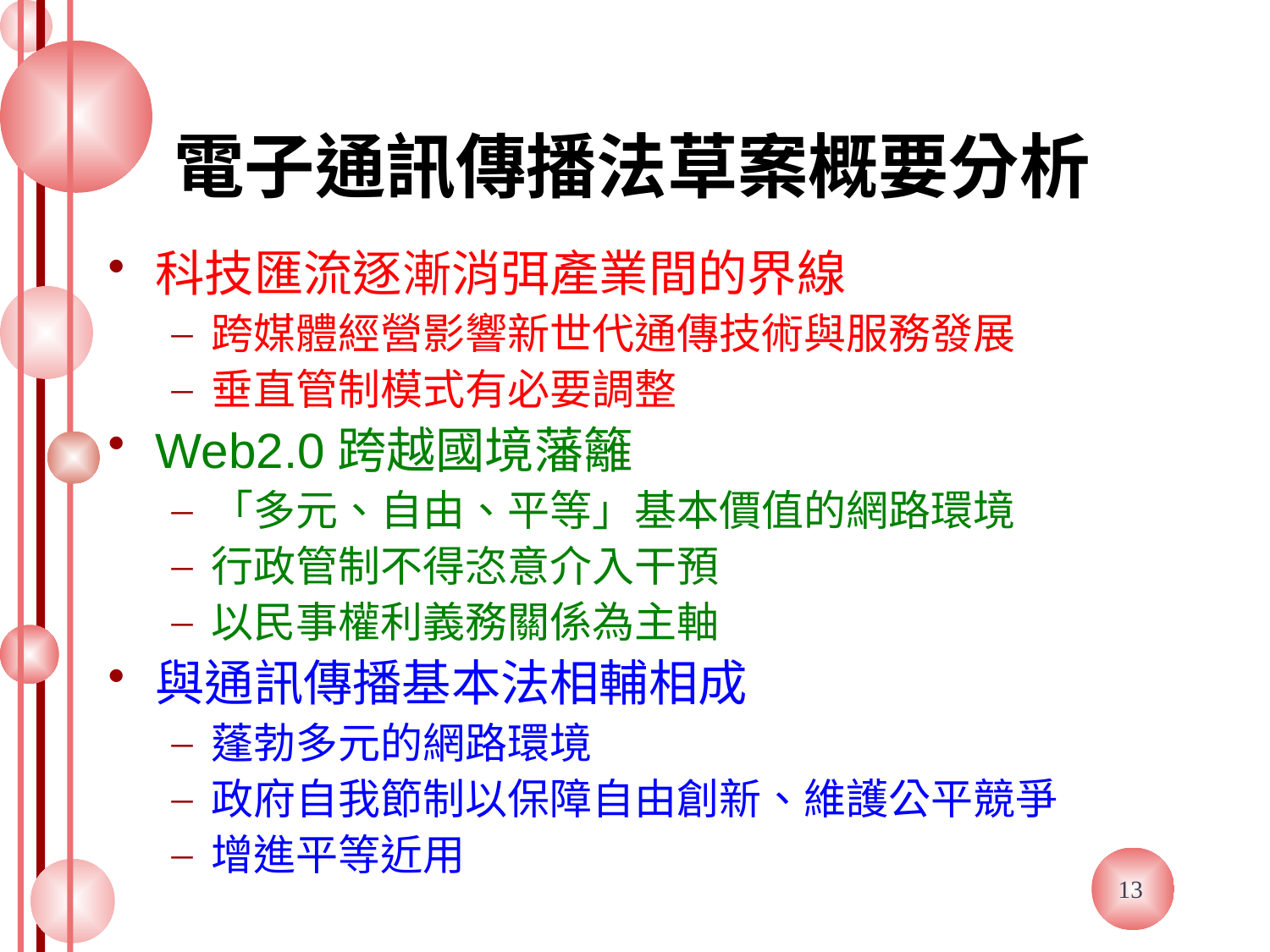

# 電子通訊傳播法草案概要分析
科技匯流逐漸消弭產業間的界線
跨媒體經營影響新世代通傳技術與服務發展
垂直管制模式有必要調整
Web2.0跨越國境藩籬
「多元、自由、平等」基本價值的網路環境
行政管制不得恣意介入干預
以民事權利義務關係為主軸
與通訊傳播基本法相輔相成
蓬勃多元的網路環境
政府自我節制以保障自由創新、維護公平競爭
增進平等近用
13